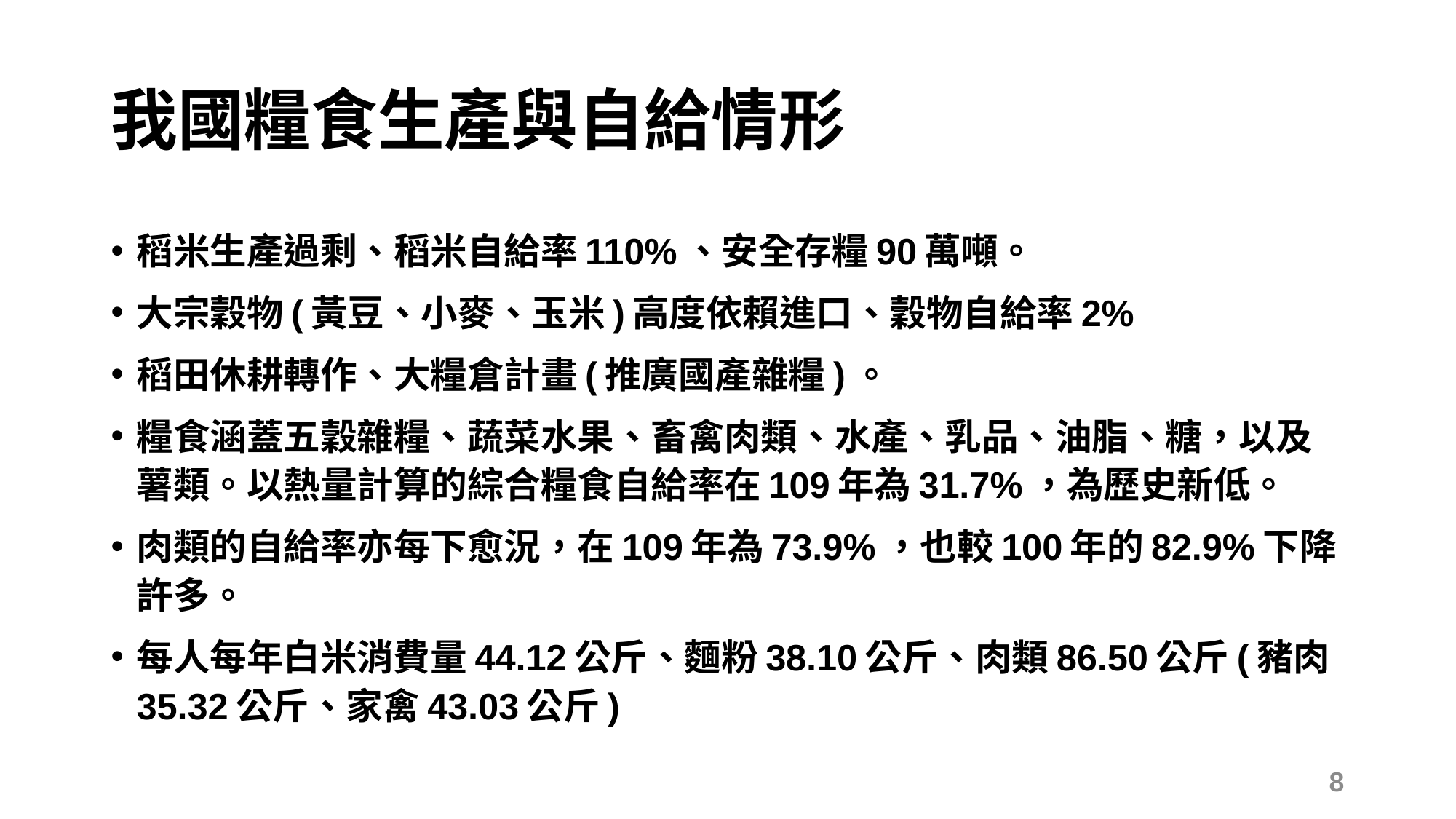

# 我國糧食生產與自給情形
稻米生產過剩、稻米自給率110%、安全存糧90萬噸。
大宗穀物(黃豆、小麥、玉米)高度依賴進口、穀物自給率2%
稻田休耕轉作、大糧倉計畫(推廣國產雜糧)。
糧食涵蓋五穀雜糧、蔬菜水果、畜禽肉類、水產、乳品、油脂、糖，以及薯類。以熱量計算的綜合糧食自給率在109年為31.7%，為歷史新低。
肉類的自給率亦每下愈況，在109年為73.9%，也較100年的82.9%下降許多。
每人每年白米消費量44.12公斤、麵粉38.10公斤、肉類86.50公斤(豬肉35.32公斤、家禽43.03公斤)

8